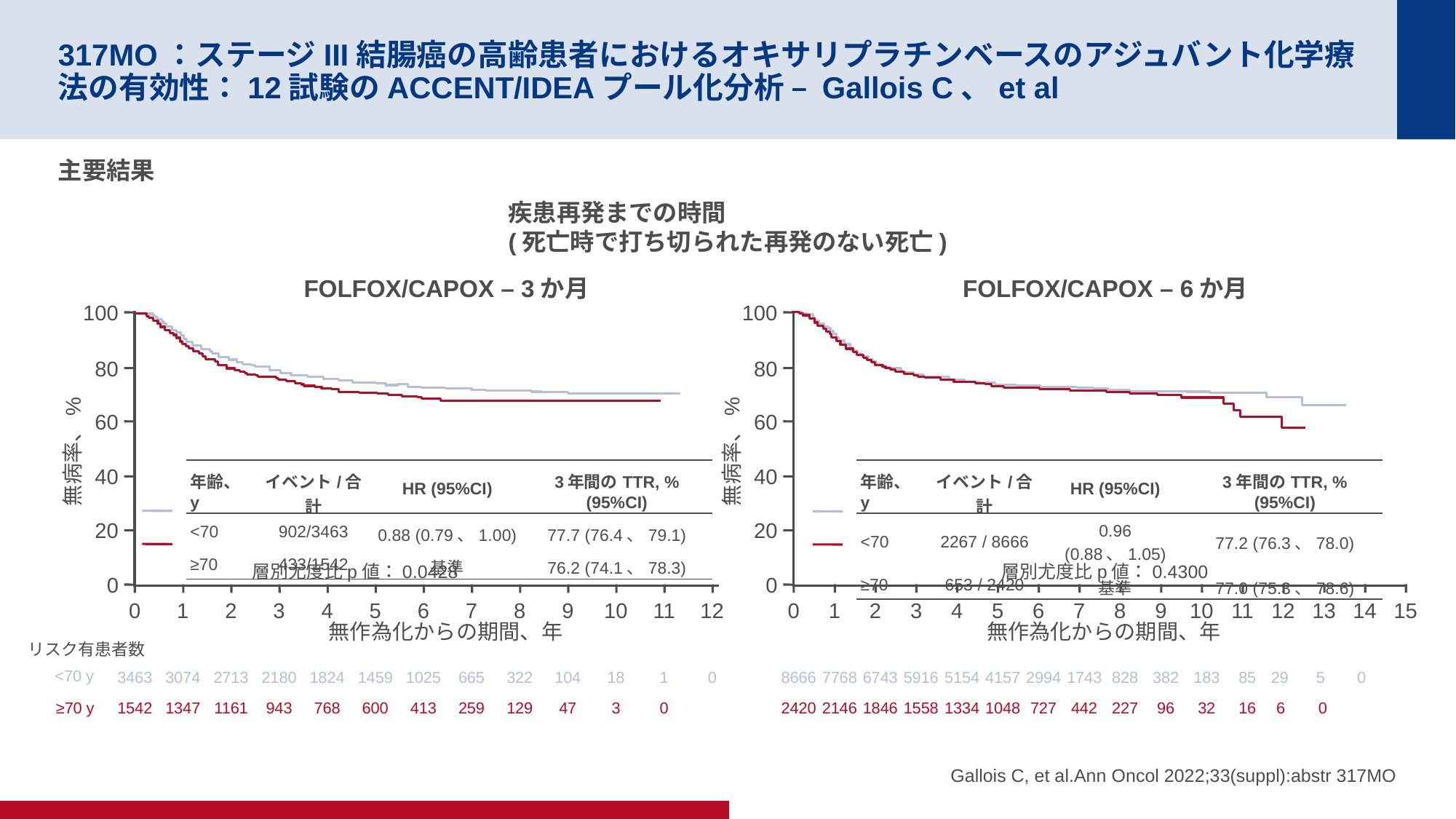

# 317MO：ステージIII結腸癌の高齢患者におけるオキサリプラチンベースのアジュバント化学療法の有効性：12試験のACCENT/IDEAプール化分析 – Gallois C、et al
主要結果
疾患再発までの時間
(死亡時で打ち切られた再発のない死亡)
FOLFOX/CAPOX – 3か月
FOLFOX/CAPOX – 6か月
100

80

60

無病率、%
40

20

0

100

80

60

無病率、%
40
| 年齢、y | イベント/合計 | HR (95%CI) | 3年間のTTR, % (95%CI) |
| --- | --- | --- | --- |
| <70 | 902/3463 | 0.88 (0.79、1.00) | 77.7 (76.4、79.1) |
| ≥70 | 433/1542 | 基準 | 76.2 (74.1、78.3) |
| 年齢、y | イベント/合計 | HR (95%CI) | 3年間のTTR, % (95%CI) |
| --- | --- | --- | --- |
| <70 | 2267 / 8666 | 0.96 (0.88、1.05) | 77.2 (76.3、78.0) |
| ≥70 | 653 / 2420 | 基準 | 77.0 (75.3、78.6) |

20

層別尤度比p値：0.0428
層別尤度比p値：0.4300
0

0
1
2
3
4
5
6
7
8
9
10
11
12

0
1
2
3
4
5
6
7
8
9
10
11
12
13
14
15
無作為化からの期間、年
無作為化からの期間、年
リスク有患者数
リスク有患者数
<70 y
3463
3074
2713
2180
1824
1459
1025
665
322
104
18
1
0
8666
7768
6743
5916
5154
4157
2994
1743
828
382
183
85
29
5
0
≥70 y
1542
1347
1161
943
768
600
413
259
129
47
3
0
2420
2146
1846
1558
1334
1048
727
442
227
96
32
16
6
0
Gallois C, et al.Ann Oncol 2022;33(suppl):abstr 317MO